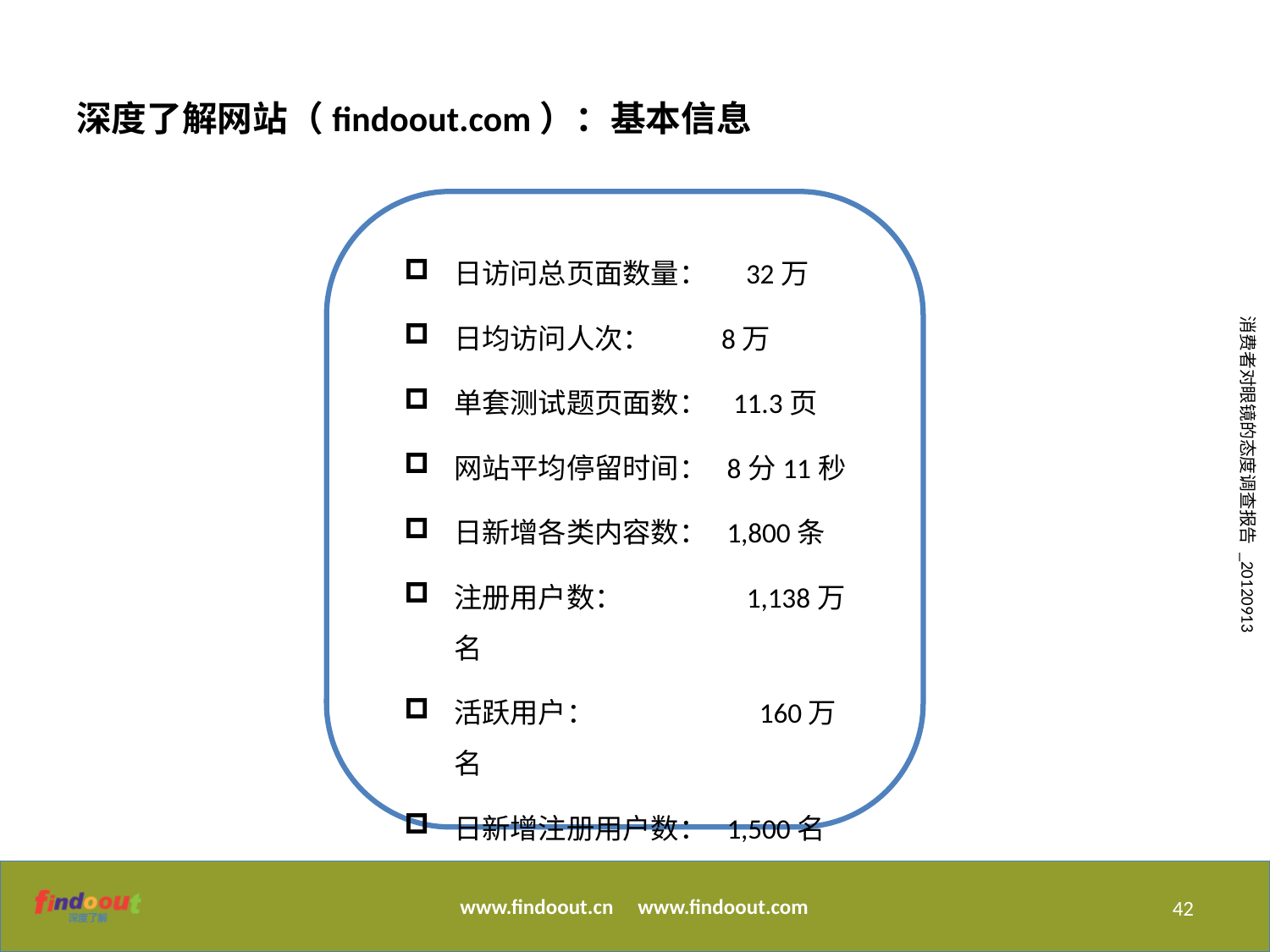

深度了解网站（findoout.com）：基本信息

日访问总页面数量：     32万
日均访问人次：          8万
单套测试题页面数：   11.3页
网站平均停留时间：  8分11秒
日新增各类内容数：  1,800条
注册用户数：	     1,138万名
活跃用户：	       160万名
日新增注册用户数：  1,500名
42